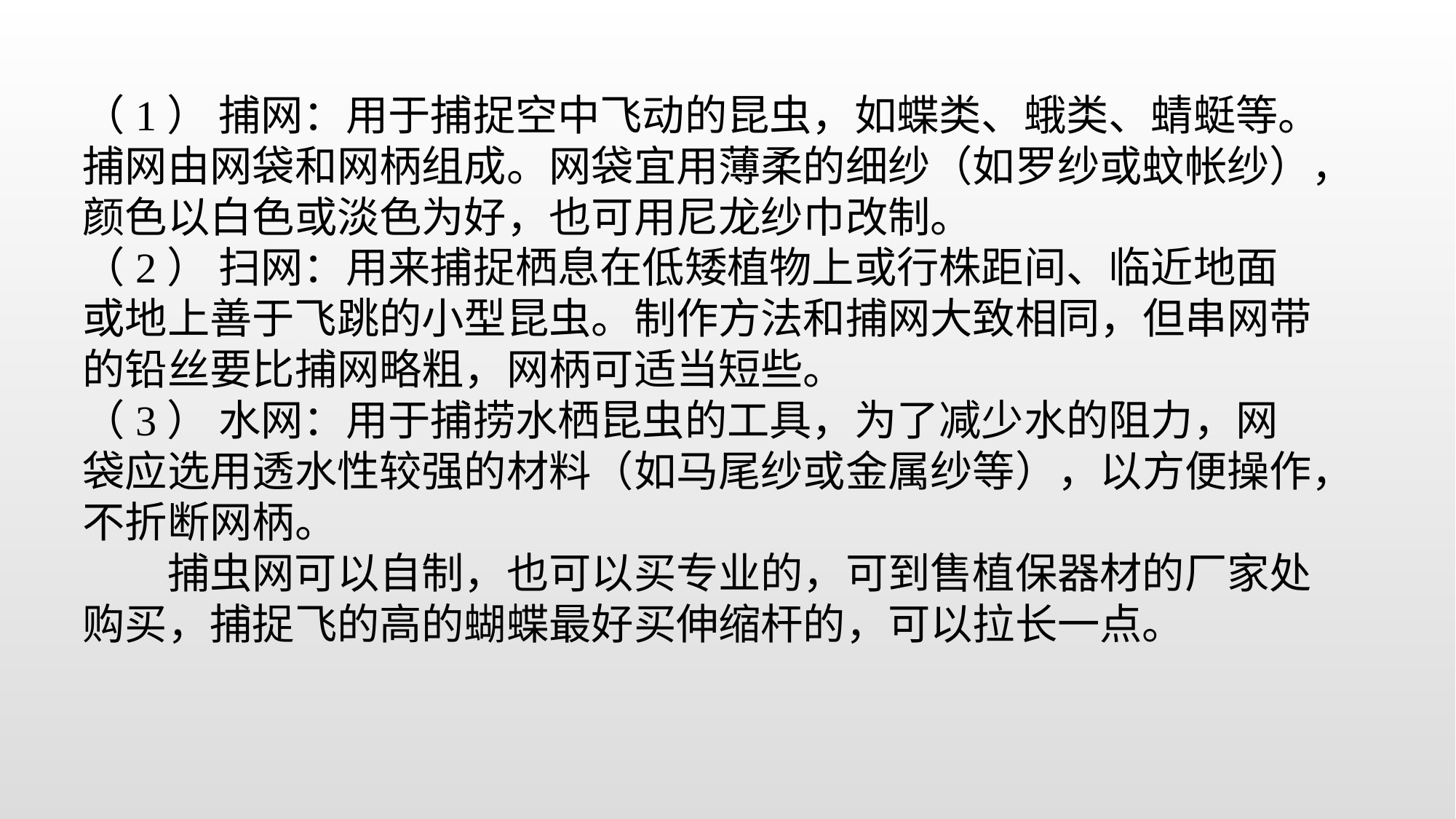

（1） 捕网：用于捕捉空中飞动的昆虫，如蝶类、蛾类、蜻蜓等。捕网由网袋和网柄组成。网袋宜用薄柔的细纱（如罗纱或蚊帐纱），颜色以白色或淡色为好，也可用尼龙纱巾改制。
（2） 扫网：用来捕捉栖息在低矮植物上或行株距间、临近地面或地上善于飞跳的小型昆虫。制作方法和捕网大致相同，但串网带的铅丝要比捕网略粗，网柄可适当短些。
（3） 水网：用于捕捞水栖昆虫的工具，为了减少水的阻力，网袋应选用透水性较强的材料（如马尾纱或金属纱等），以方便操作，不折断网柄。
　　捕虫网可以自制，也可以买专业的，可到售植保器材的厂家处购买，捕捉飞的高的蝴蝶最好买伸缩杆的，可以拉长一点。